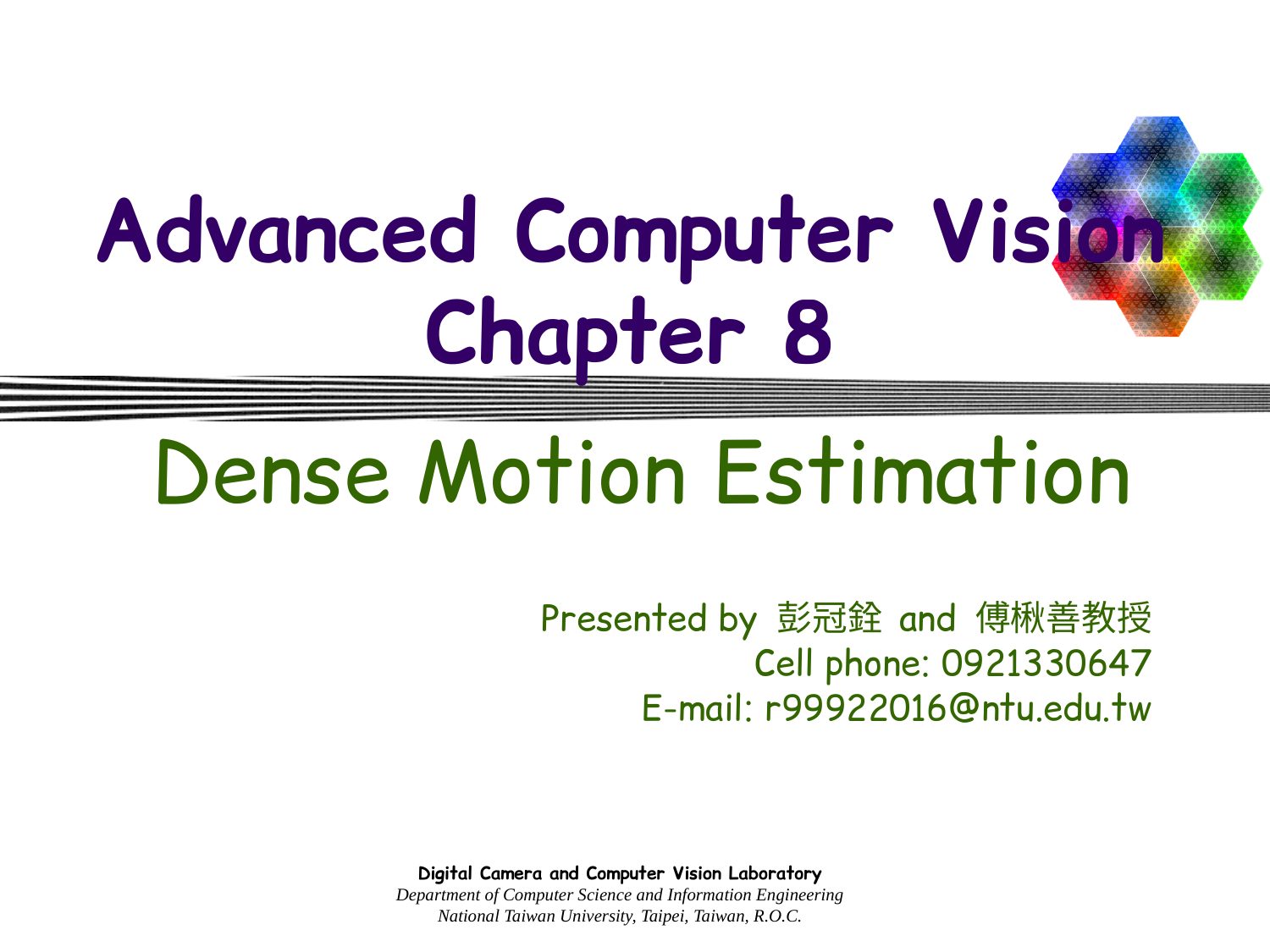

# Advanced Computer Vision Chapter 8
Dense Motion Estimation

Presented by 彭冠銓 and 傅楸善教授
Cell phone: 0921330647
E-mail: r99922016@ntu.edu.tw
Digital Camera and Computer Vision Laboratory
Department of Computer Science and Information Engineering
National Taiwan University, Taipei, Taiwan, R.O.C.